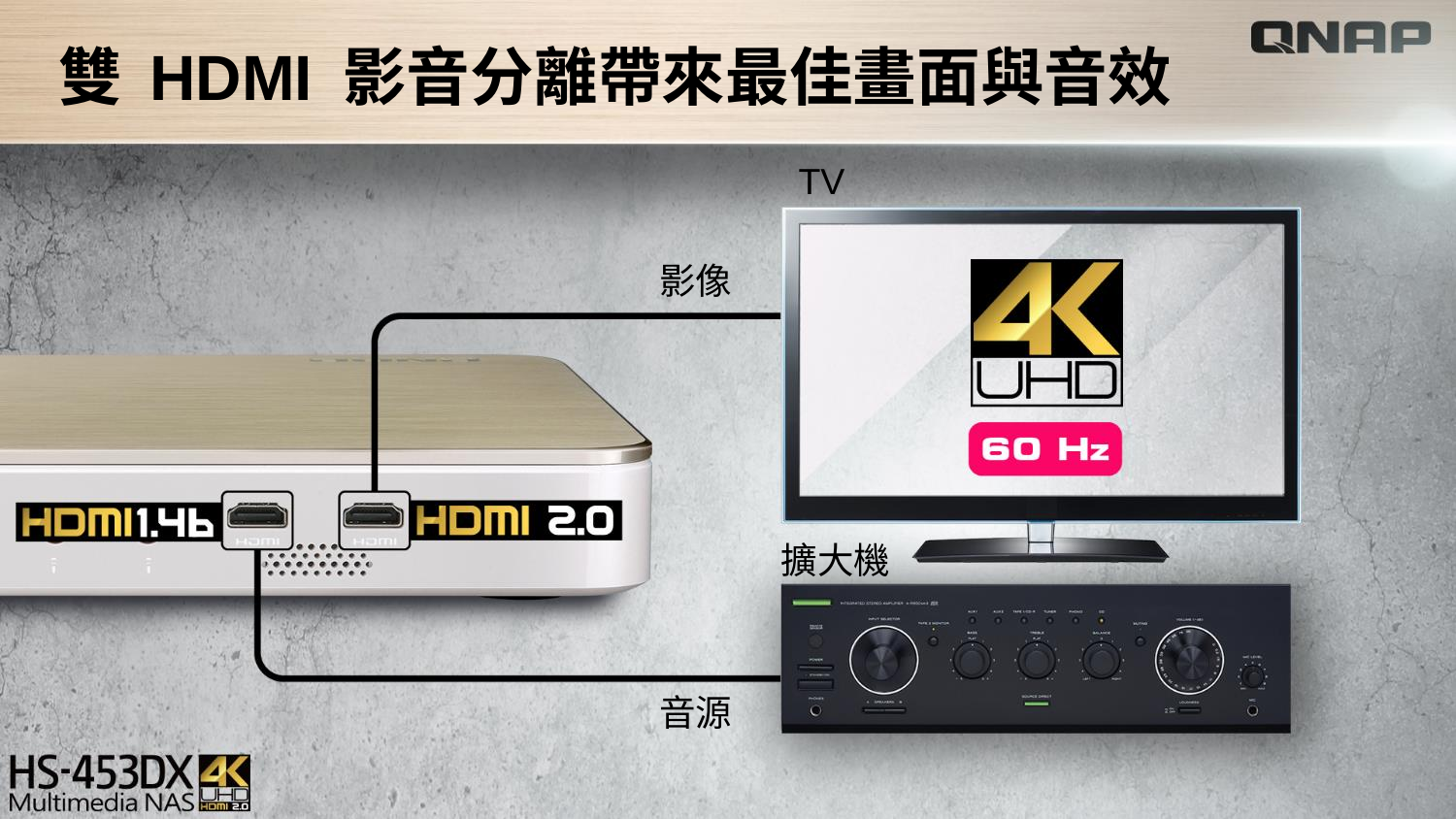

# 雙 HDMI 影音分離帶來最佳畫面與音效
TV
影像
擴大機
音源